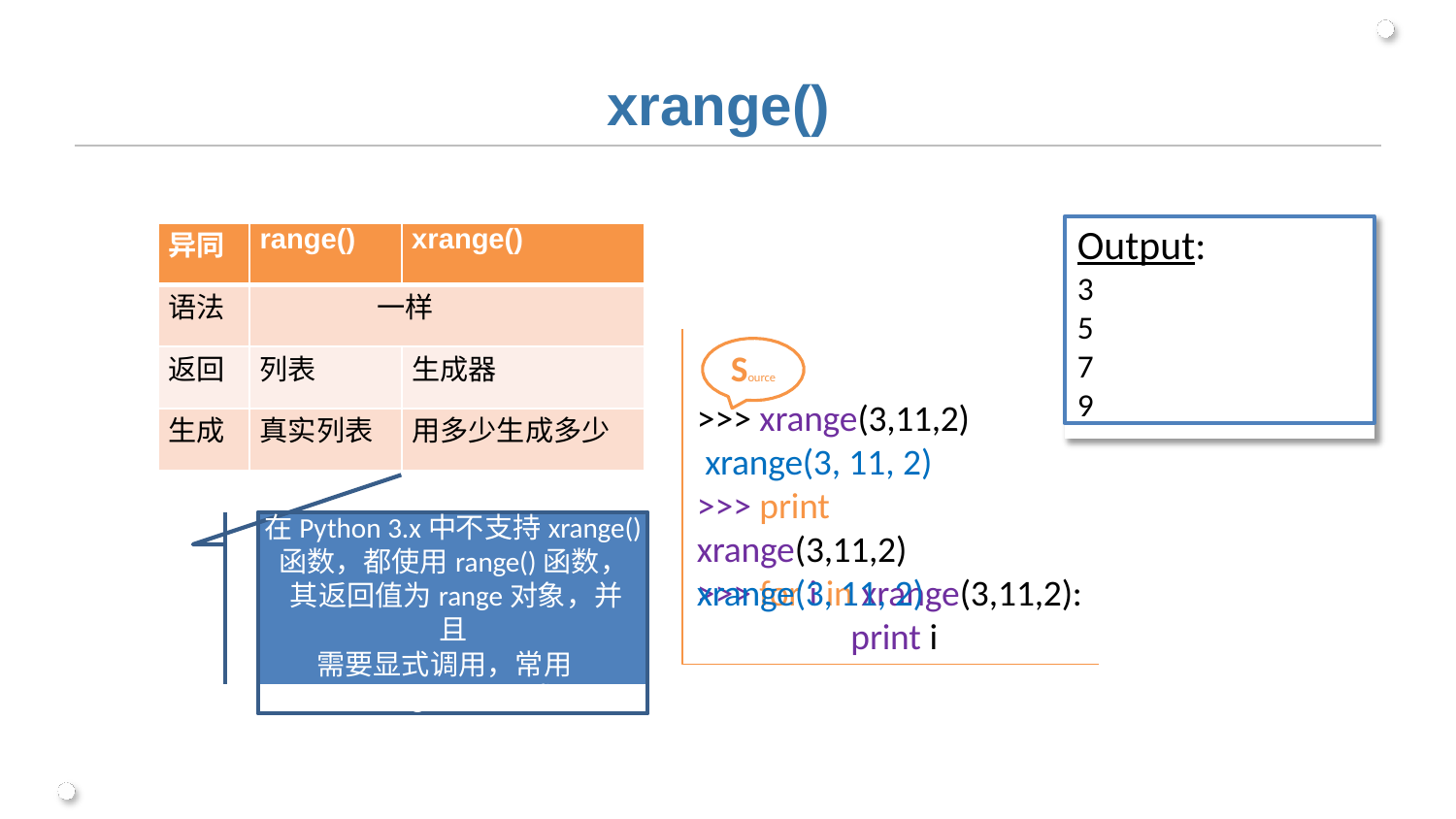

# xrange()

Output:
3
5
7
9
| 异同 | range() | xrange() |
| --- | --- | --- |
| 语法 | 一样 |  |
| 返回 | 列表 | 生成器 |
| 生成 | 真实列表 | 用多少生成多少 |

Source
>>> xrange(3,11,2)  xrange(3, 11, 2)
>>> print xrange(3,11,2)
xrange(3, 11, 2)

在Python 3.x中不支持xrange()
函数，都使用range()函数，  其返回值为range对象，并且
需要显式调用，常用
list(range(10))形式
>>> for i in xrange(3,11,2):  print i